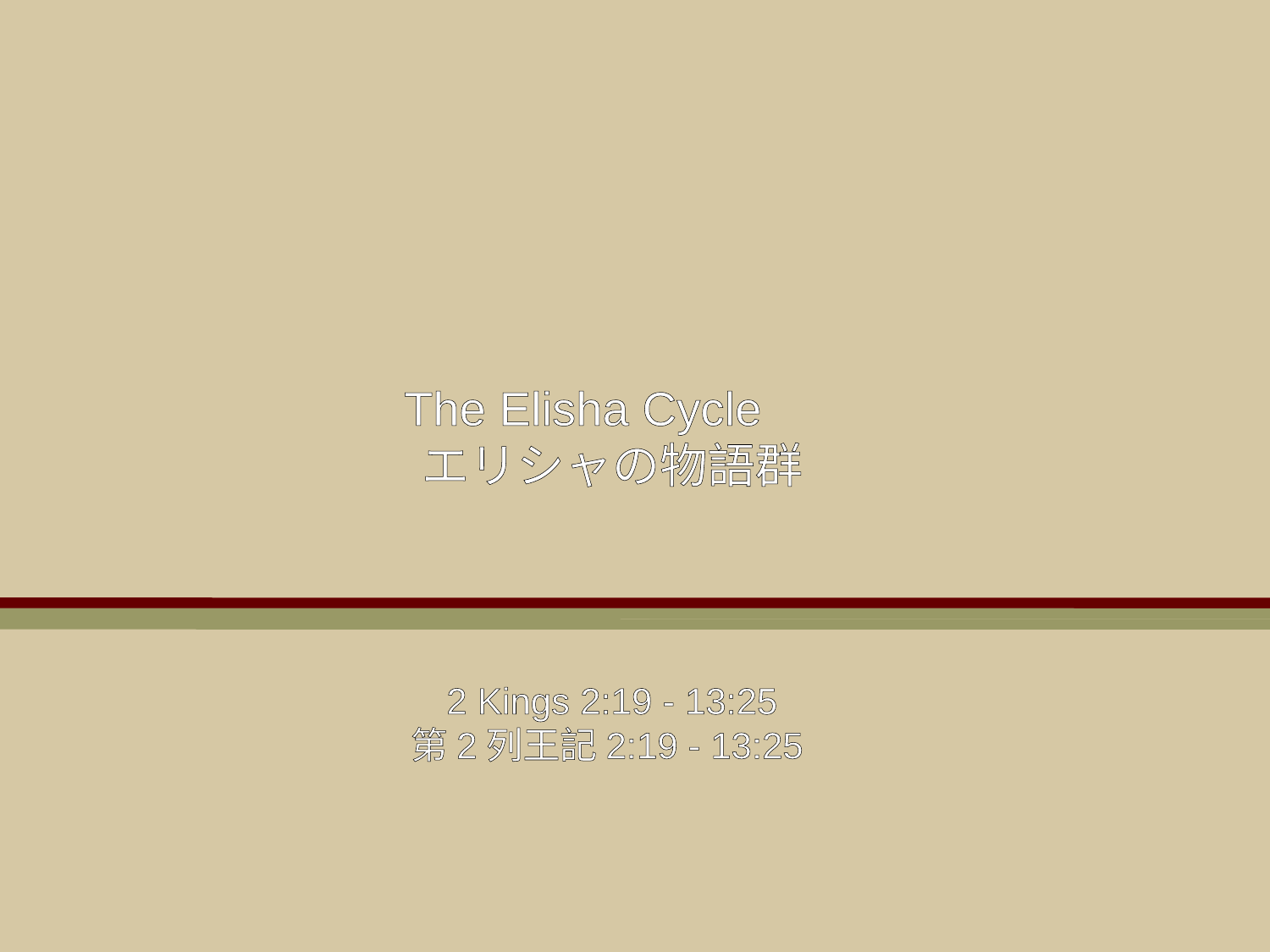

The Elisha Cycle
エリシャの物語群

2 Kings 2:19 - 13:25
第2列王記2:19 - 13:25